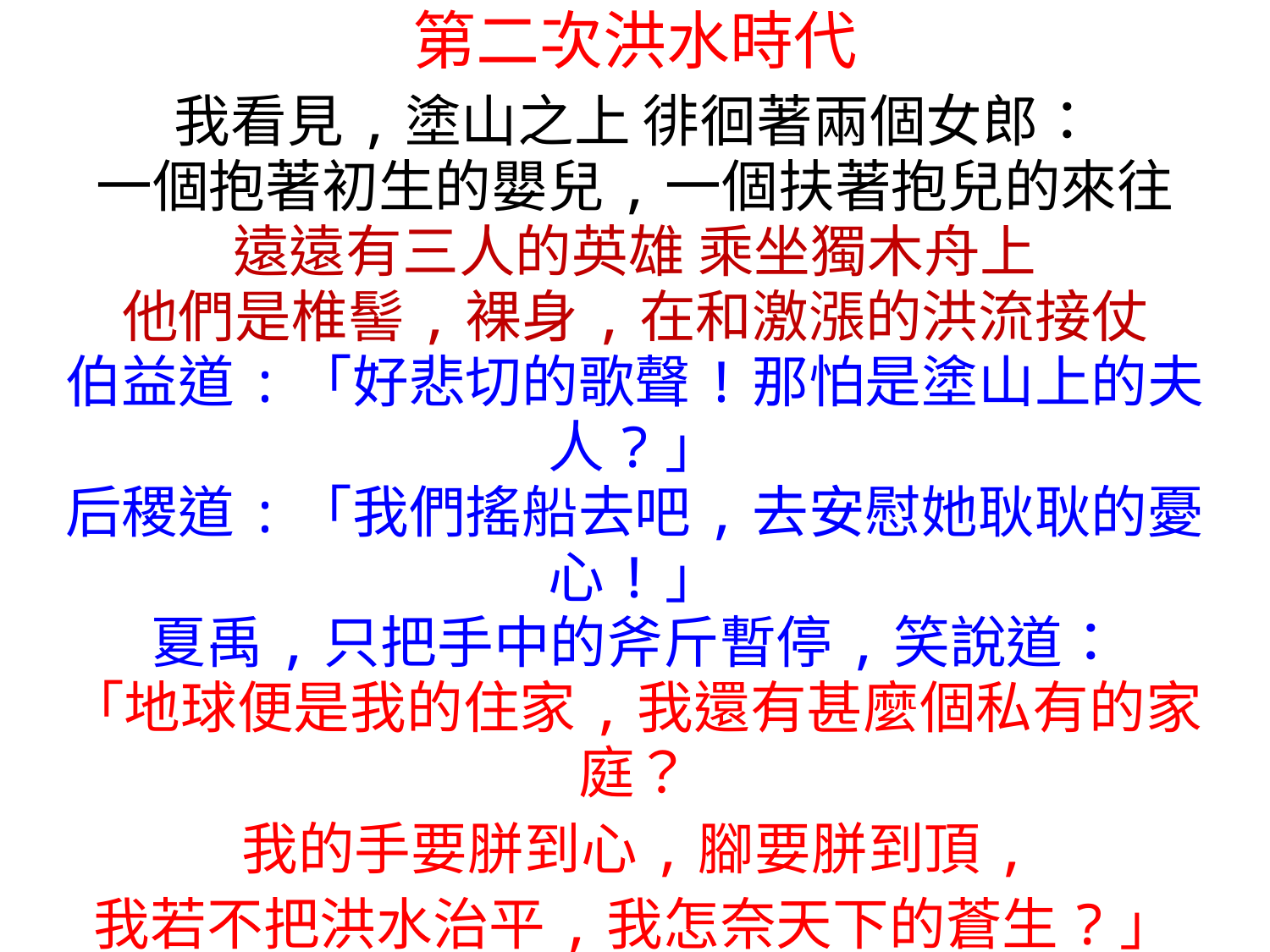

第二次洪水時代
我看見,塗山之上 徘徊著兩個女郎：
一個抱著初生的嬰兒,一個扶著抱兒的來往
遠遠有三人的英雄 乘坐獨木舟上
他們是椎髻,裸身,在和激漲的洪流接仗
伯益道:「好悲切的歌聲!那怕是塗山上的夫人?」
后稷道:「我們搖船去吧,去安慰她耿耿的憂心!」
夏禹,只把手中的斧斤暫停,笑說道：
「地球便是我的住家,我還有甚麼個私有的家庭？
我的手要胼到心,腳要胼到頂,
我若不把洪水治平,我怎奈天下的蒼生?」
基督已走在前頭, 誰願緊隨著他,
共創一個不再有洪水的新天新地?